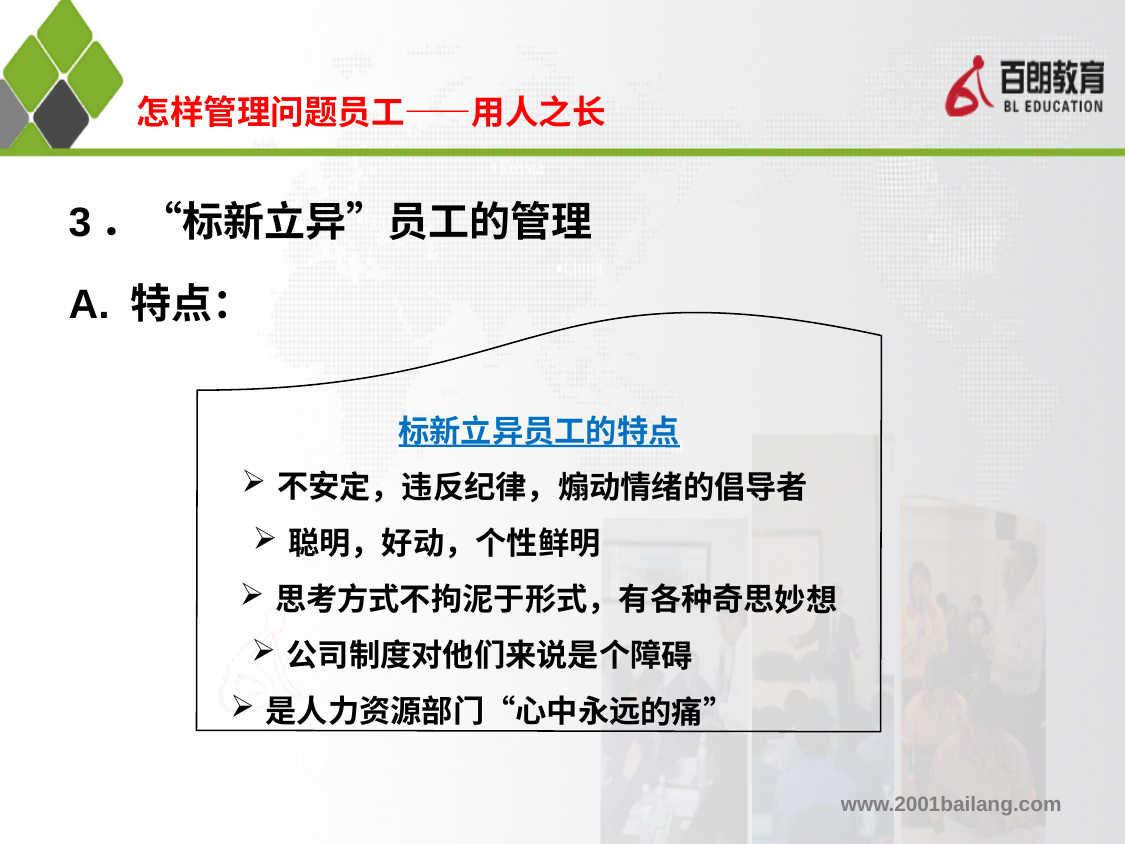

# 怎样管理问题员工——用人之长
3．“标新立异”员工的管理
A. 特点：
标新立异员工的特点
不安定，违反纪律，煽动情绪的倡导者
聪明，好动，个性鲜明
思考方式不拘泥于形式，有各种奇思妙想
公司制度对他们来说是个障碍
是人力资源部门“心中永远的痛”